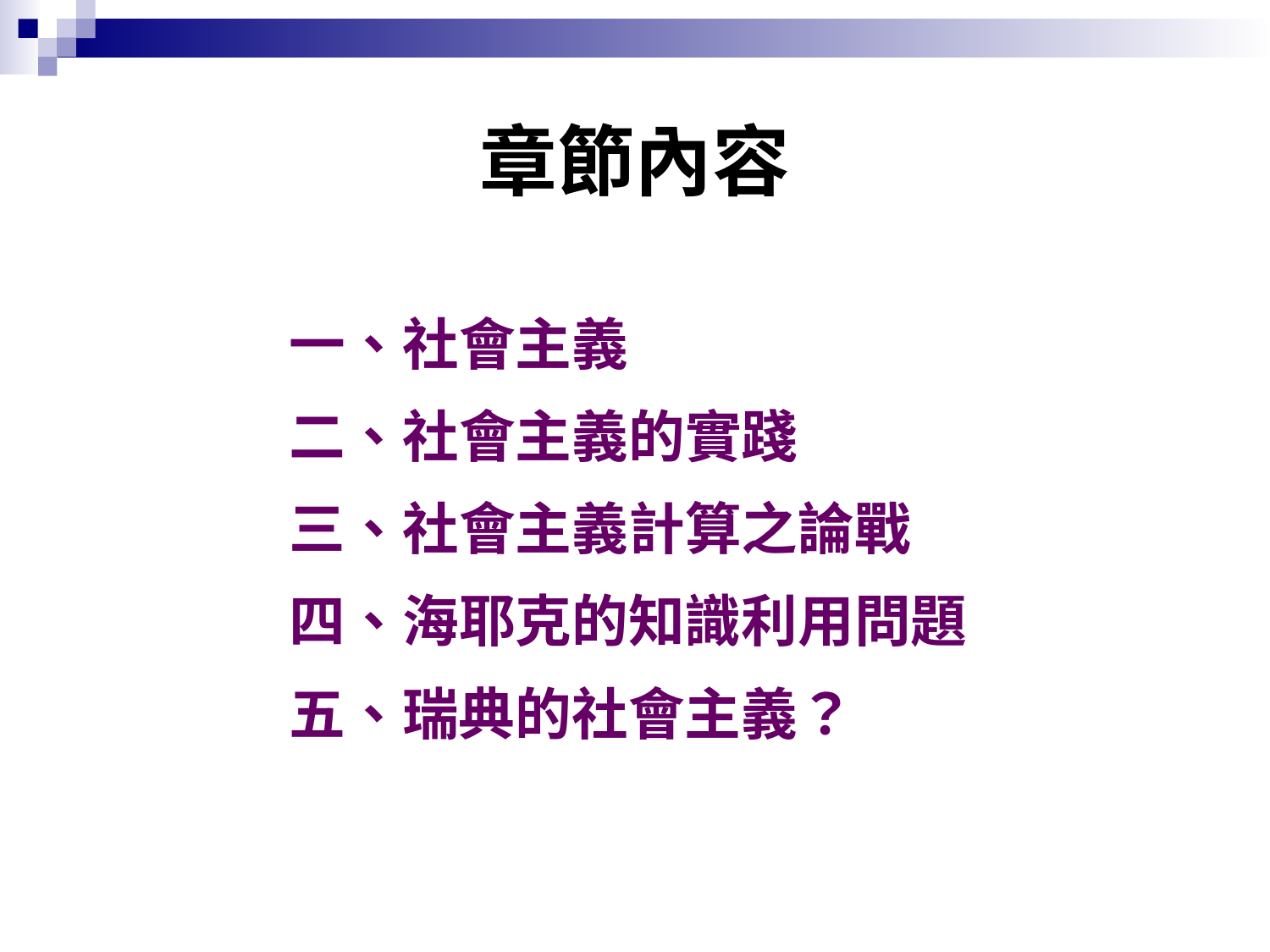

# 章節內容
一、社會主義
二、社會主義的實踐
三、社會主義計算之論戰
四、海耶克的知識利用問題
五、瑞典的社會主義？